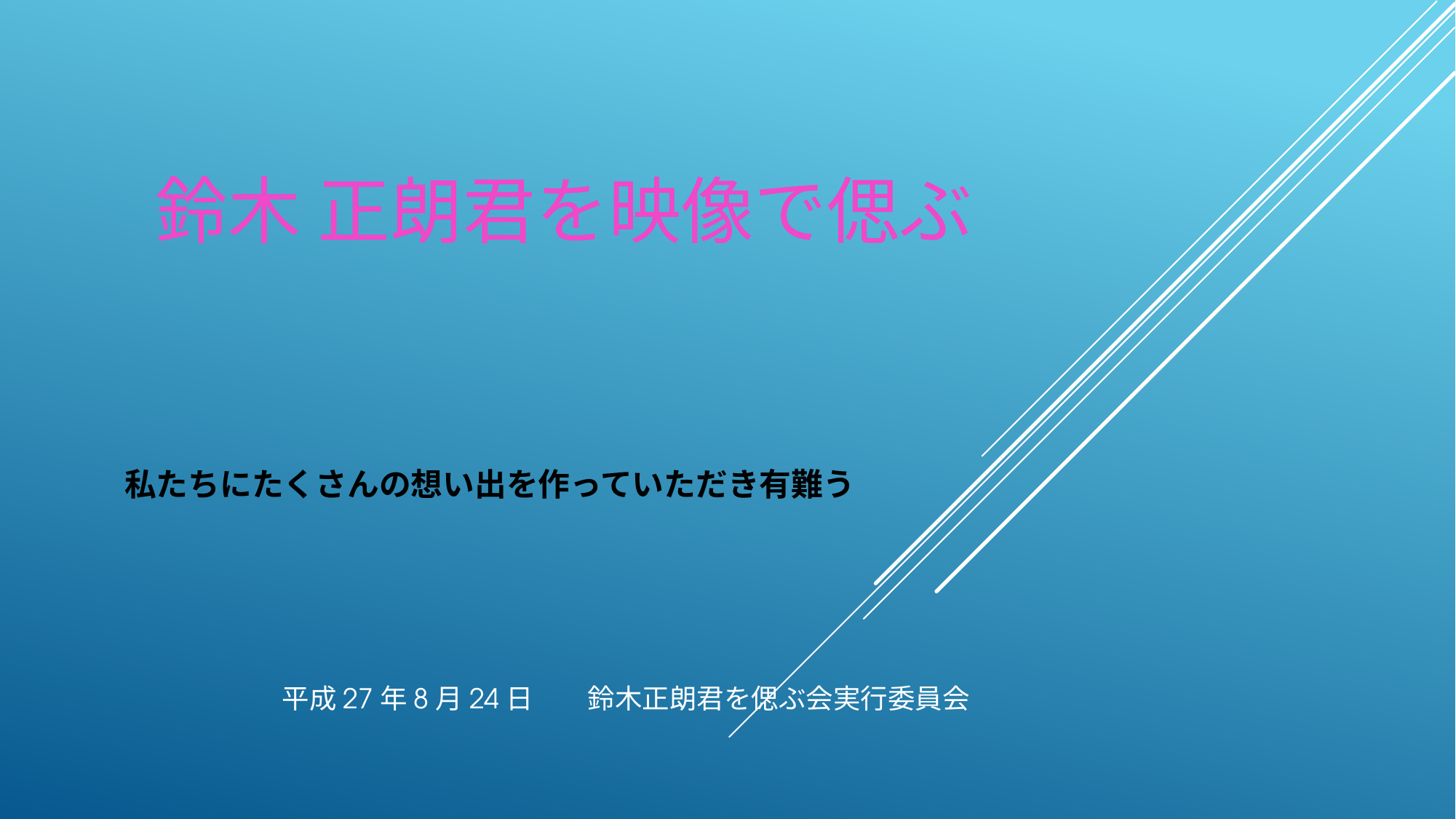

# 鈴木 正朗君を映像で偲ぶ
　私たちにたくさんの想い出を作っていただき有難う
平成27年8月24日　　鈴木正朗君を偲ぶ会実行委員会